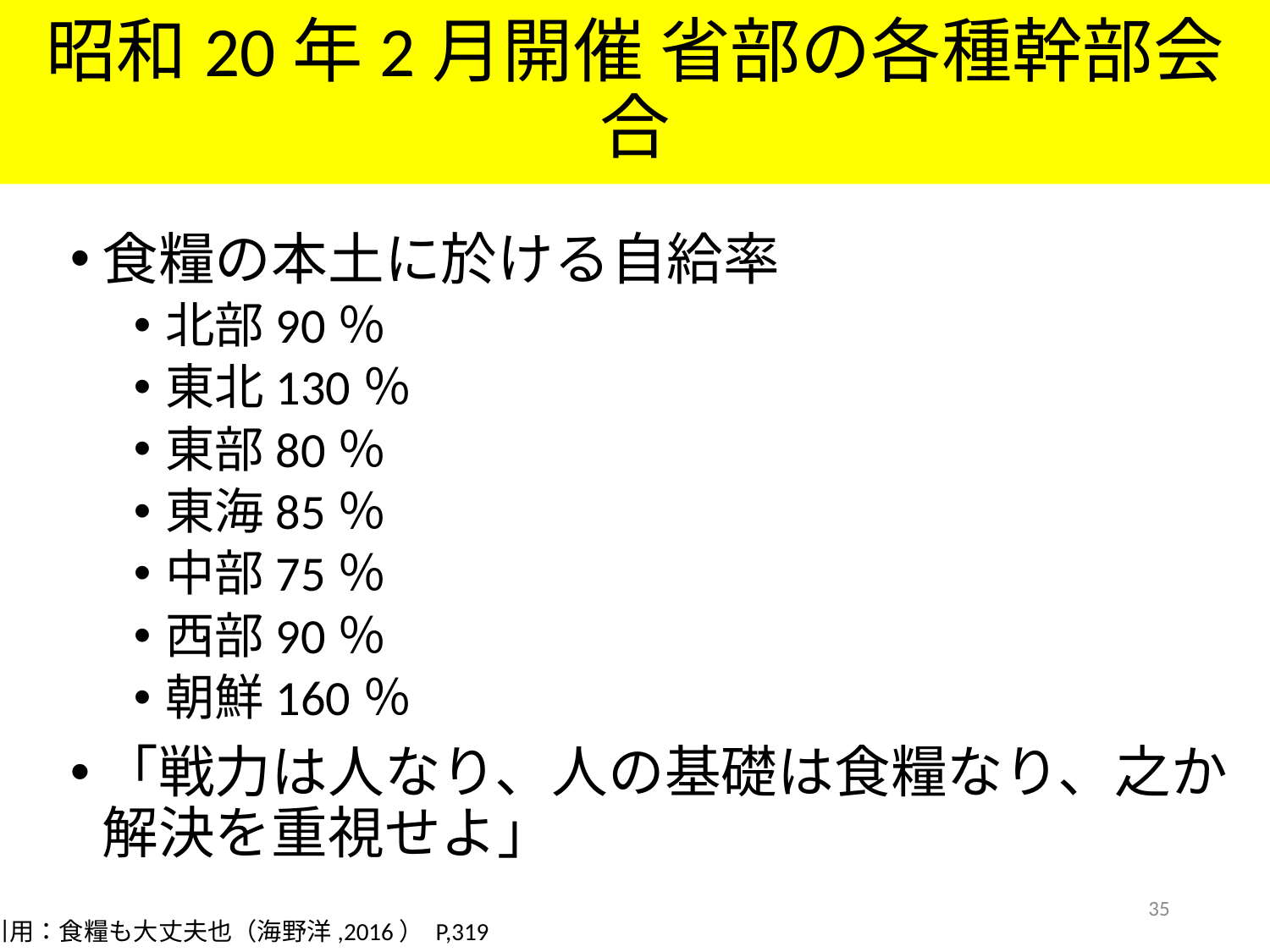

# 昭和20年2月開催 省部の各種幹部会合
食糧の本土に於ける自給率
北部90％
東北130％
東部80％
東海85％
中部75％
西部90％
朝鮮160％
「戦力は人なり、人の基礎は食糧なり、之か解決を重視せよ」
35
引用：食糧も大丈夫也（海野洋,2016） P,319